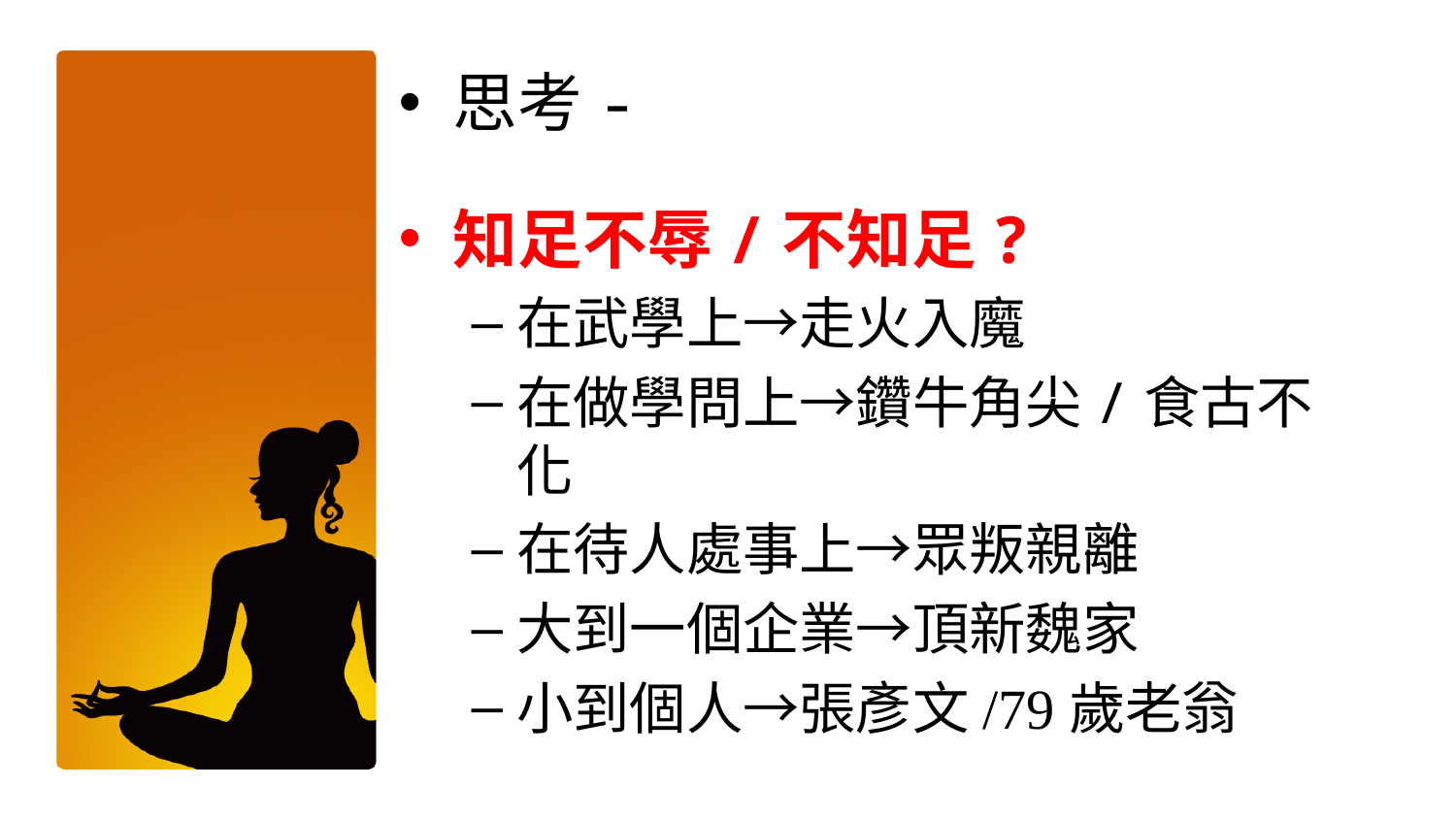

思考-
知足不辱/不知足?
在武學上→走火入魔
在做學問上→鑽牛角尖/食古不化
在待人處事上→眾叛親離
大到一個企業→頂新魏家
小到個人→張彥文/79歲老翁